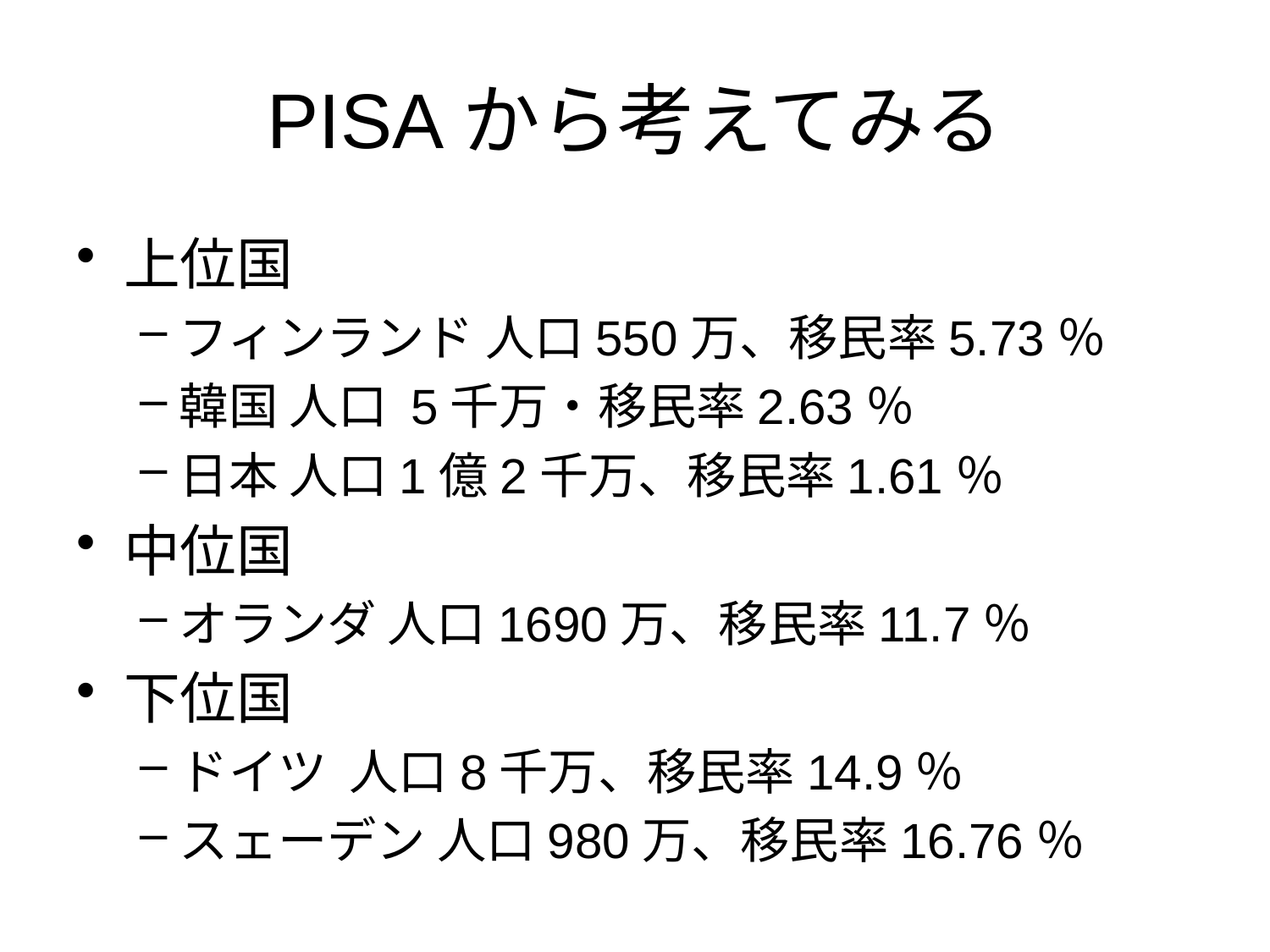

# PISAから考えてみる
上位国
フィンランド 人口550万、移民率5.73％
韓国 人口 5千万・移民率2.63％
日本 人口1億2千万、移民率1.61％
中位国
オランダ 人口1690万、移民率11.7％
下位国
ドイツ  人口8千万、移民率14.9％
スェーデン 人口980万、移民率16.76％